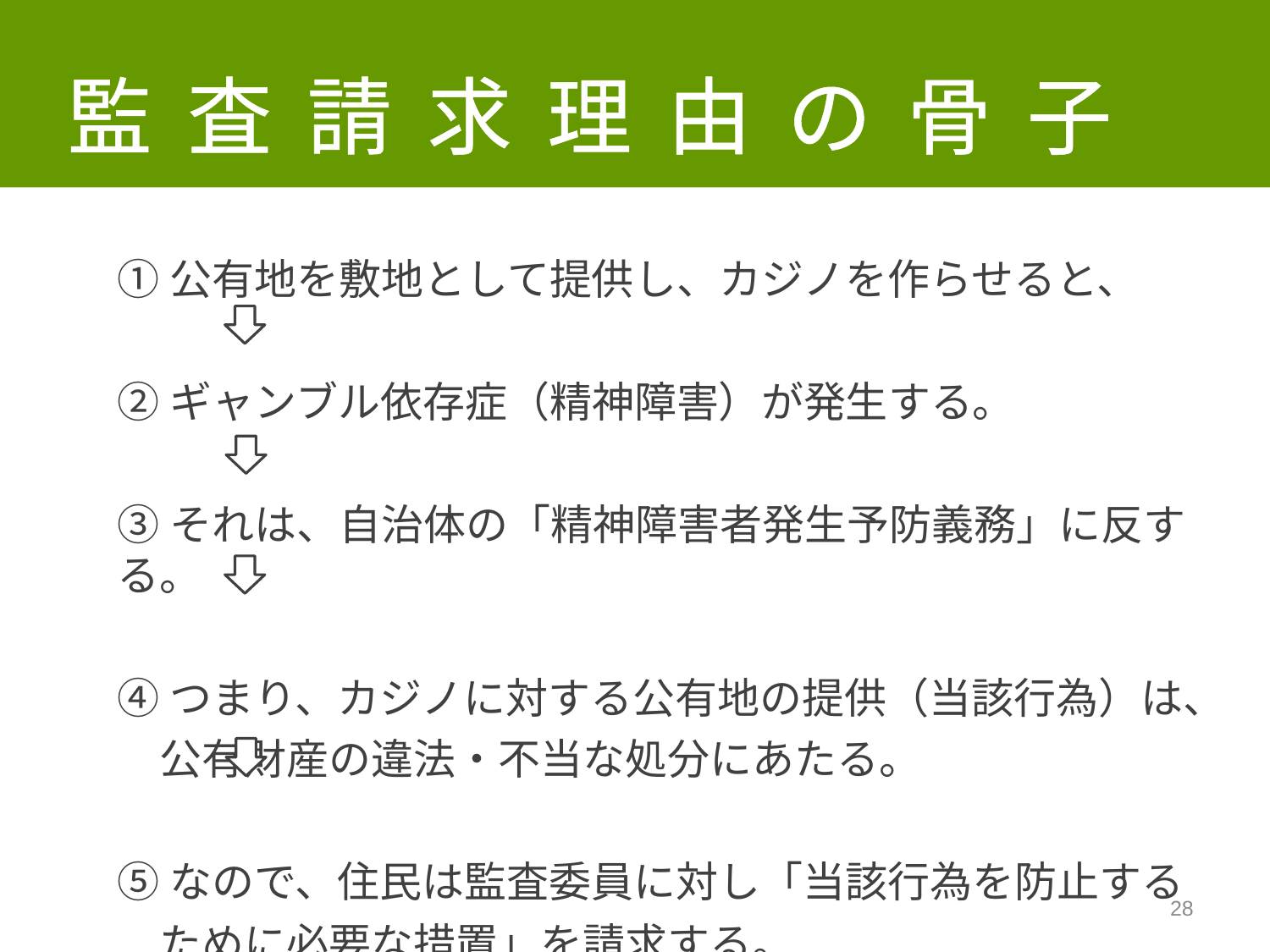

監査請求理由の骨子
①公有地を敷地として提供し、カジノを作らせると、

②ギャンブル依存症（精神障害）が発生する。

③それは、自治体の「精神障害者発生予防義務」に反する。

④つまり、カジノに対する公有地の提供（当該行為）は、
　公有財産の違法・不当な処分にあたる。

⑤なので、住民は監査委員に対し「当該行為を防止する
　ために必要な措置」を請求する。

28